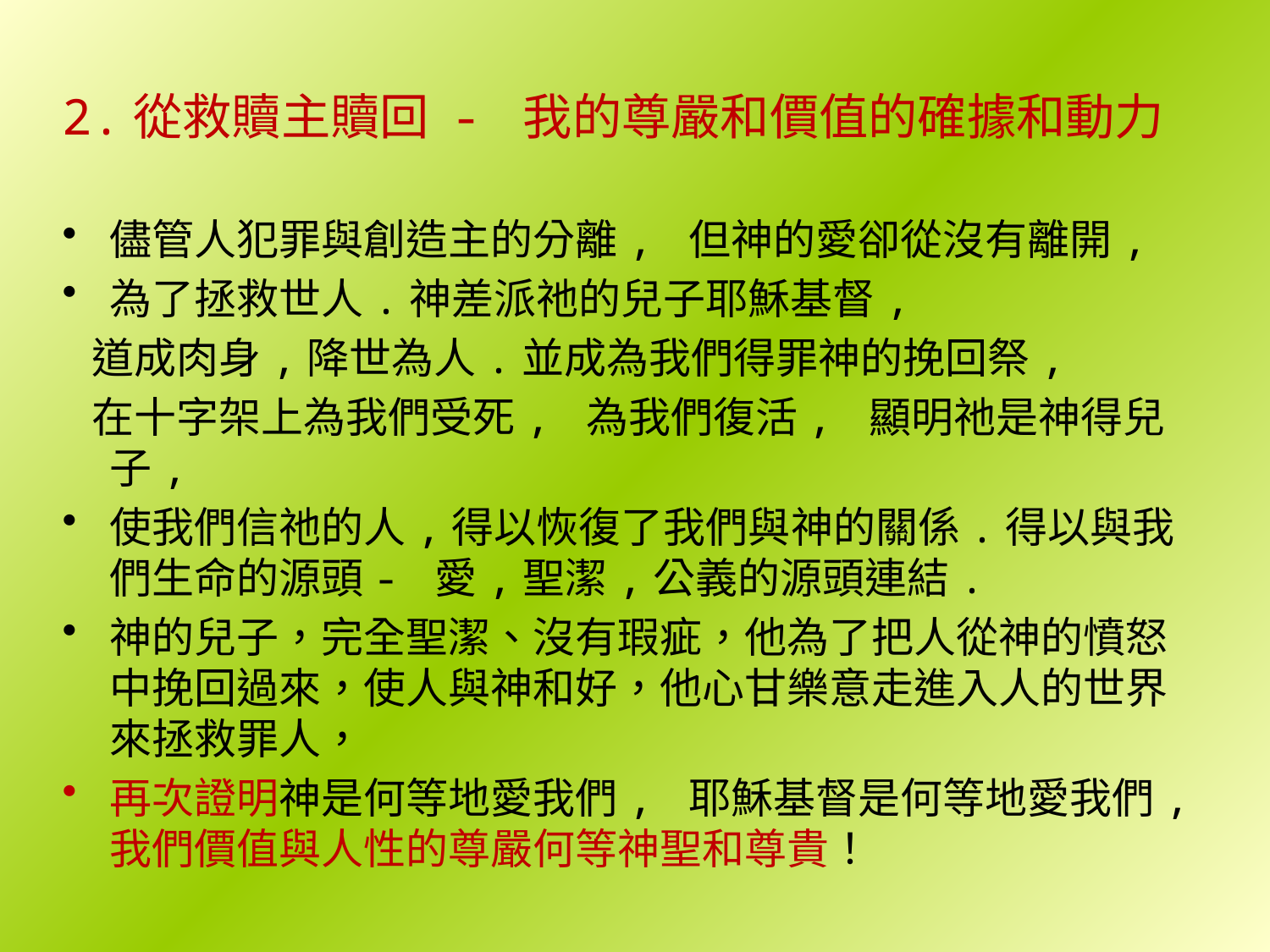

2.從救贖主贖回 - 我的尊嚴和價值的確據和動力

儘管人犯罪與創造主的分離, 但神的愛卻從沒有離開,
為了拯救世人.神差派祂的兒子耶穌基督,
  道成肉身,降世為人.並成為我們得罪神的挽回祭,
  在十字架上為我們受死, 為我們復活, 顯明祂是神得兒子,
使我們信祂的人,得以恢復了我們與神的關係.得以與我們生命的源頭- 愛,聖潔,公義的源頭連結.
神的兒子，完全聖潔、沒有瑕疵，他為了把人從神的憤怒中挽回過來，使人與神和好，他心甘樂意走進入人的世界來拯救罪人，
再次證明神是何等地愛我們, 耶穌基督是何等地愛我們, 我們價值與人性的尊嚴何等神聖和尊貴！